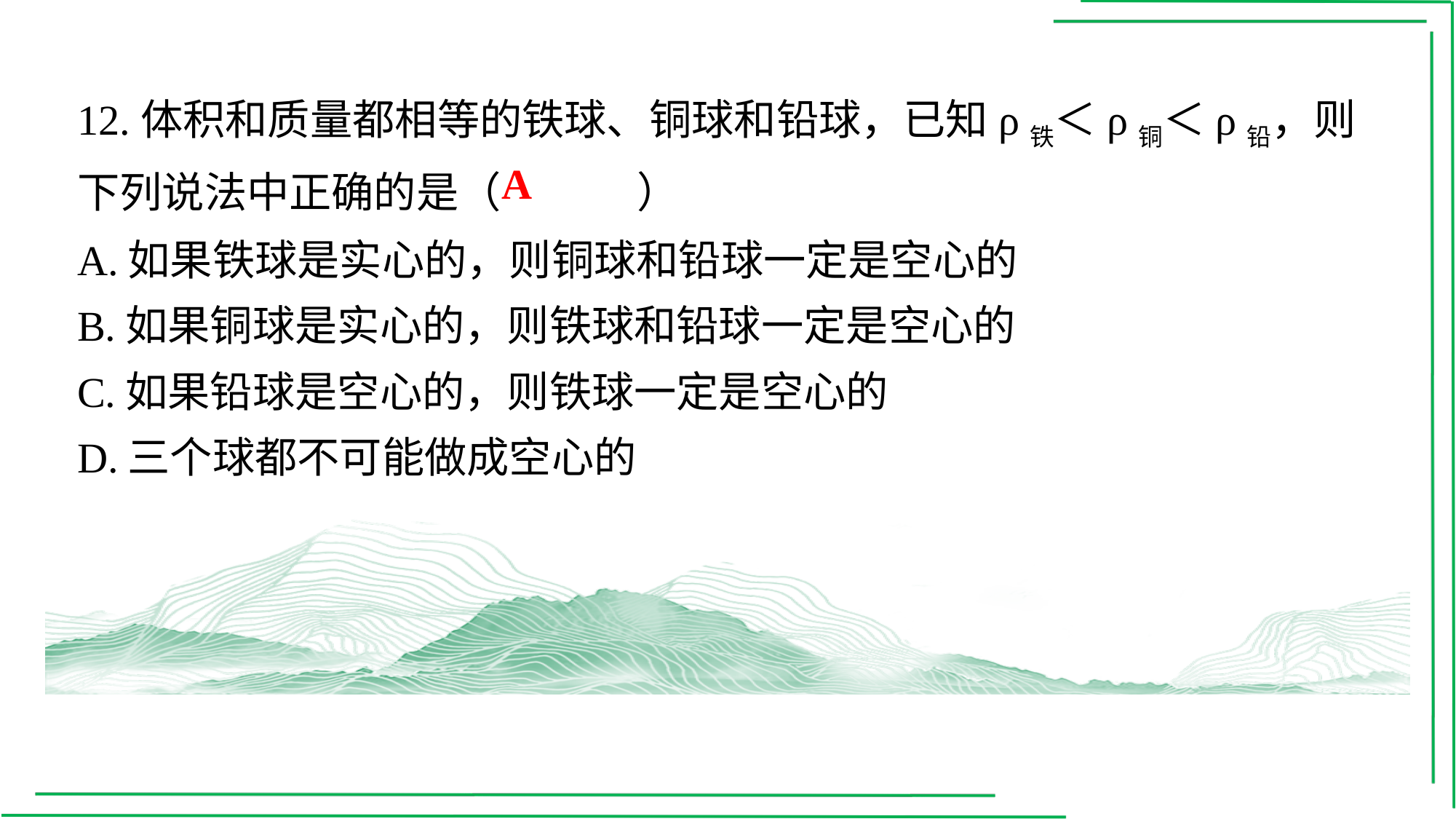

12.体积和质量都相等的铁球、铜球和铅球，已知ρ铁＜ρ铜＜ρ铅，则下列说法中正确的是（　A　）
A
| A.如果铁球是实心的，则铜球和铅球一定是空心的 |
| --- |
| B.如果铜球是实心的，则铁球和铅球一定是空心的 |
| C.如果铅球是空心的，则铁球一定是空心的 |
| D.三个球都不可能做成空心的 |